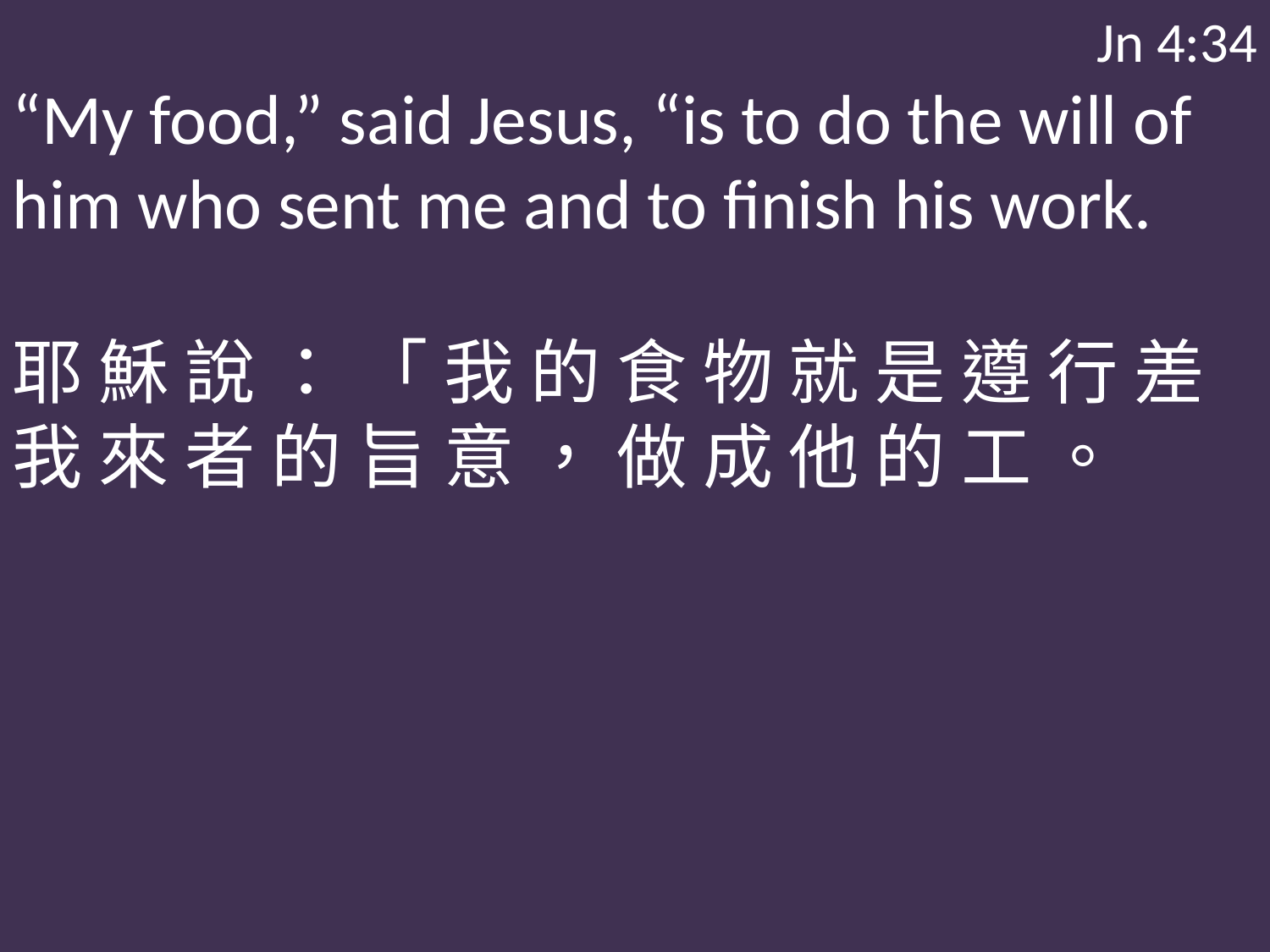

Jn 4:34
“My food,” said Jesus, “is to do the will of him who sent me and to finish his work.

耶 穌 說 ： 「 我 的 食 物 就 是 遵 行 差 我 來 者 的 旨 意 ， 做 成 他 的 工 。